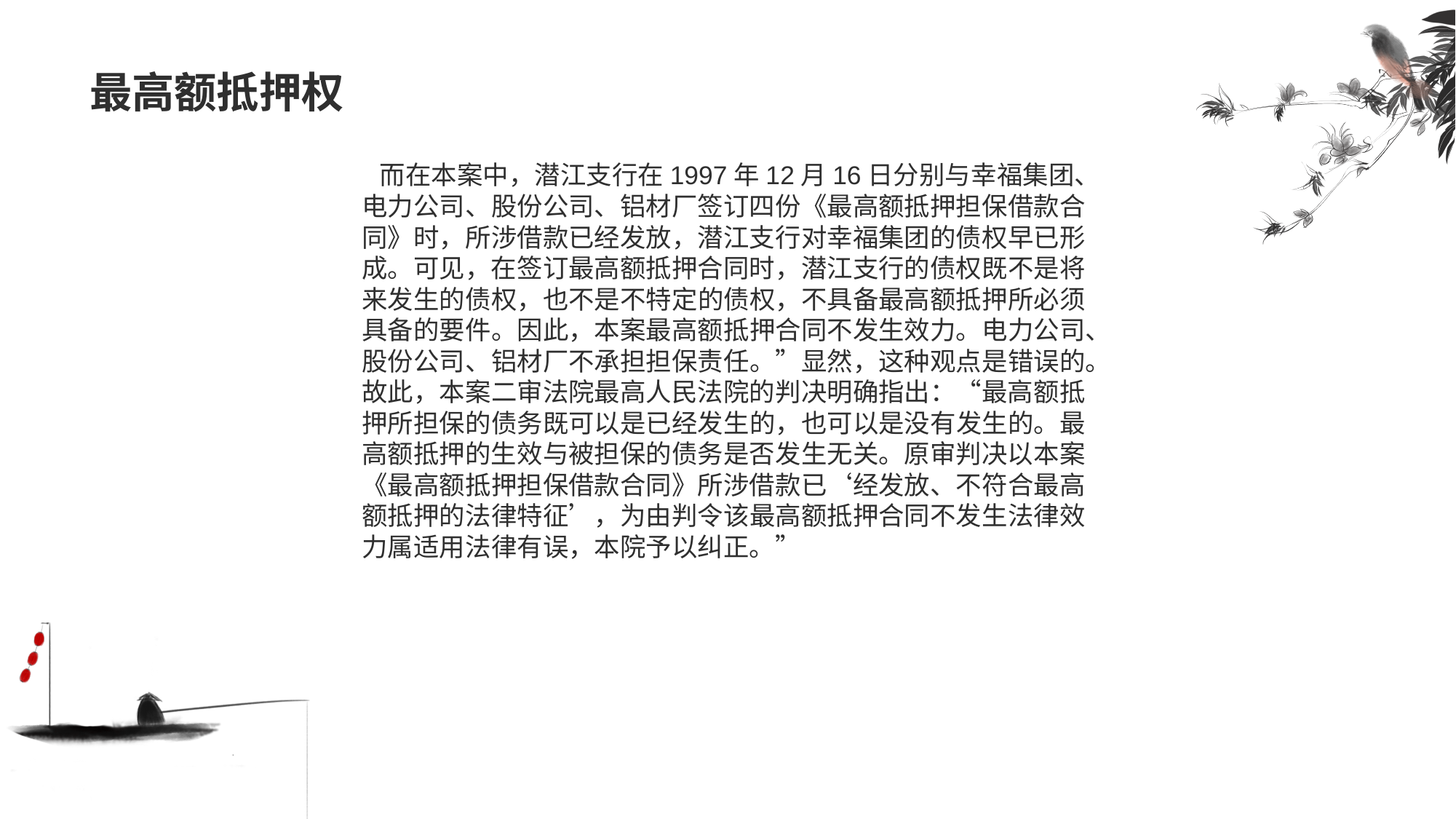

# 最高额抵押权

  而在本案中，潜江支行在1997年12月16日分别与幸福集团、电力公司、股份公司、铝材厂签订四份《最高额抵押担保借款合同》时，所涉借款已经发放，潜江支行对幸福集团的债权早已形成。可见，在签订最高额抵押合同时，潜江支行的债权既不是将来发生的债权，也不是不特定的债权，不具备最高额抵押所必须具备的要件。因此，本案最高额抵押合同不发生效力。电力公司、股份公司、铝材厂不承担担保责任。”显然，这种观点是错误的。故此，本案二审法院最高人民法院的判决明确指出：“最高额抵押所担保的债务既可以是已经发生的，也可以是没有发生的。最高额抵押的生效与被担保的债务是否发生无关。原审判决以本案《最高额抵押担保借款合同》所涉借款已‘经发放、不符合最高额抵押的法律特征’，为由判令该最高额抵押合同不发生法律效力属适用法律有误，本院予以纠正。”
175